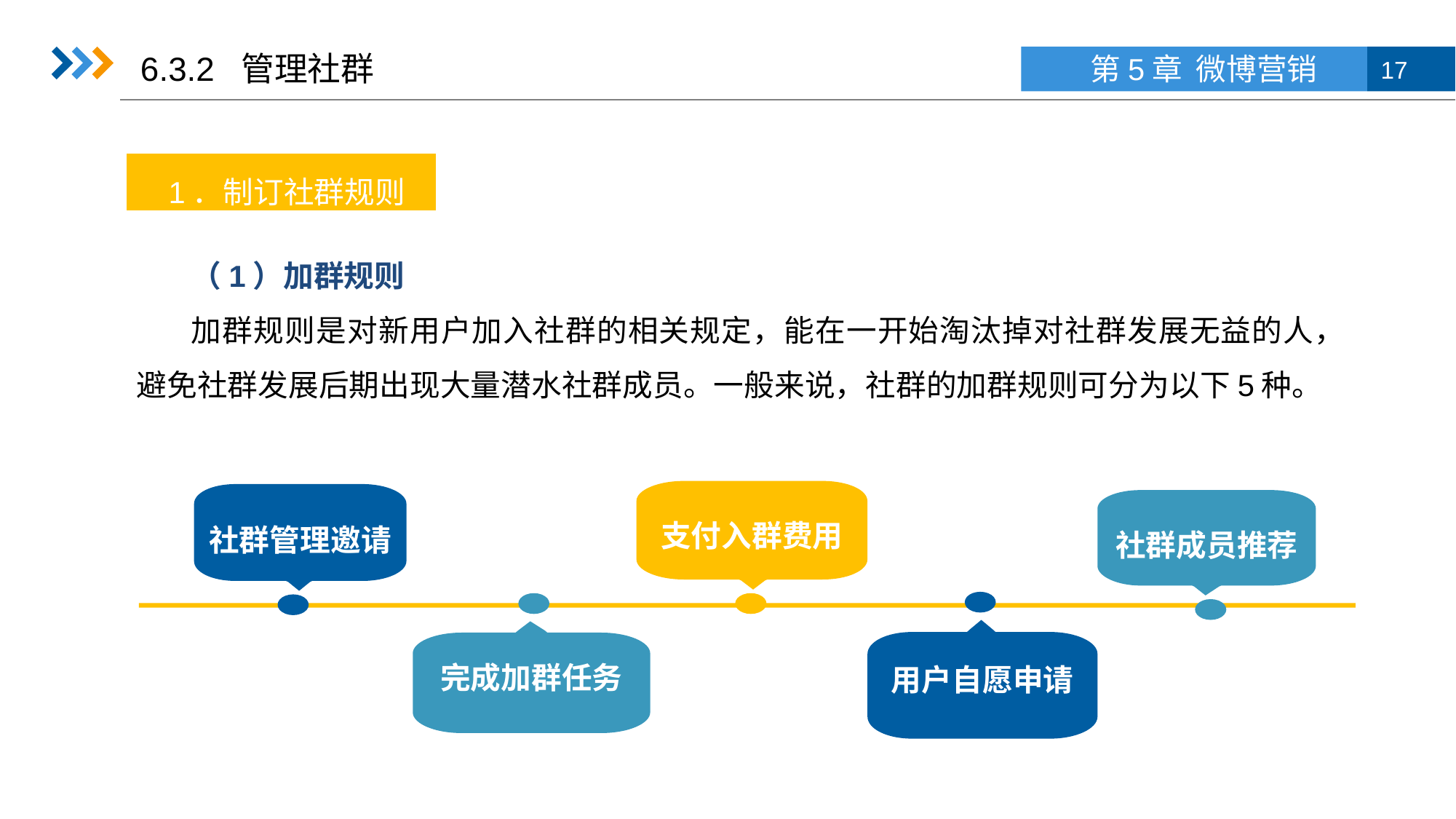

6.3.2  管理社群
1．制订社群规则
（1）加群规则
加群规则是对新用户加入社群的相关规定，能在一开始淘汰掉对社群发展无益的人，避免社群发展后期出现大量潜水社群成员。一般来说，社群的加群规则可分为以下5种。
支付入群费用

社群管理邀请

社群成员推荐

用户自愿申请

完成加群任务